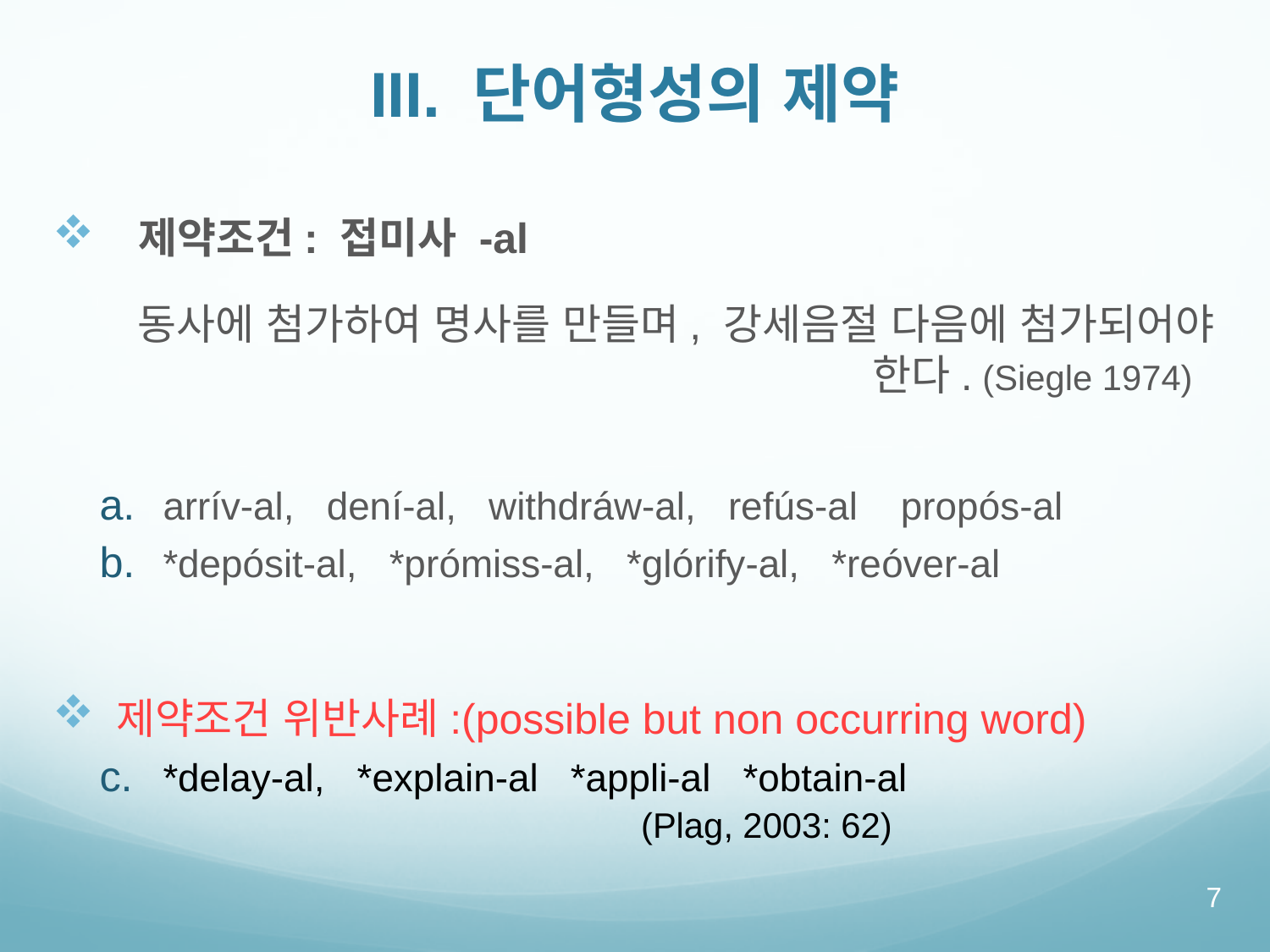

# III. 단어형성의 제약
 제약조건: 접미사 -al
    동사에 첨가하여 명사를 만들며, 강세음절 다음에 첨가되어야 한다. (Siegle 1974)

arrív-al,   dení-al,   withdráw-al,   refús-al    propós-al
*depósit-al,   *prómiss-al,   *glórify-al,   *reóver-al

제약조건 위반사례:(possible but non occurring word)
*delay-al,   *explain-al   *appli-al   *obtain-al						         (Plag, 2003: 62)
7